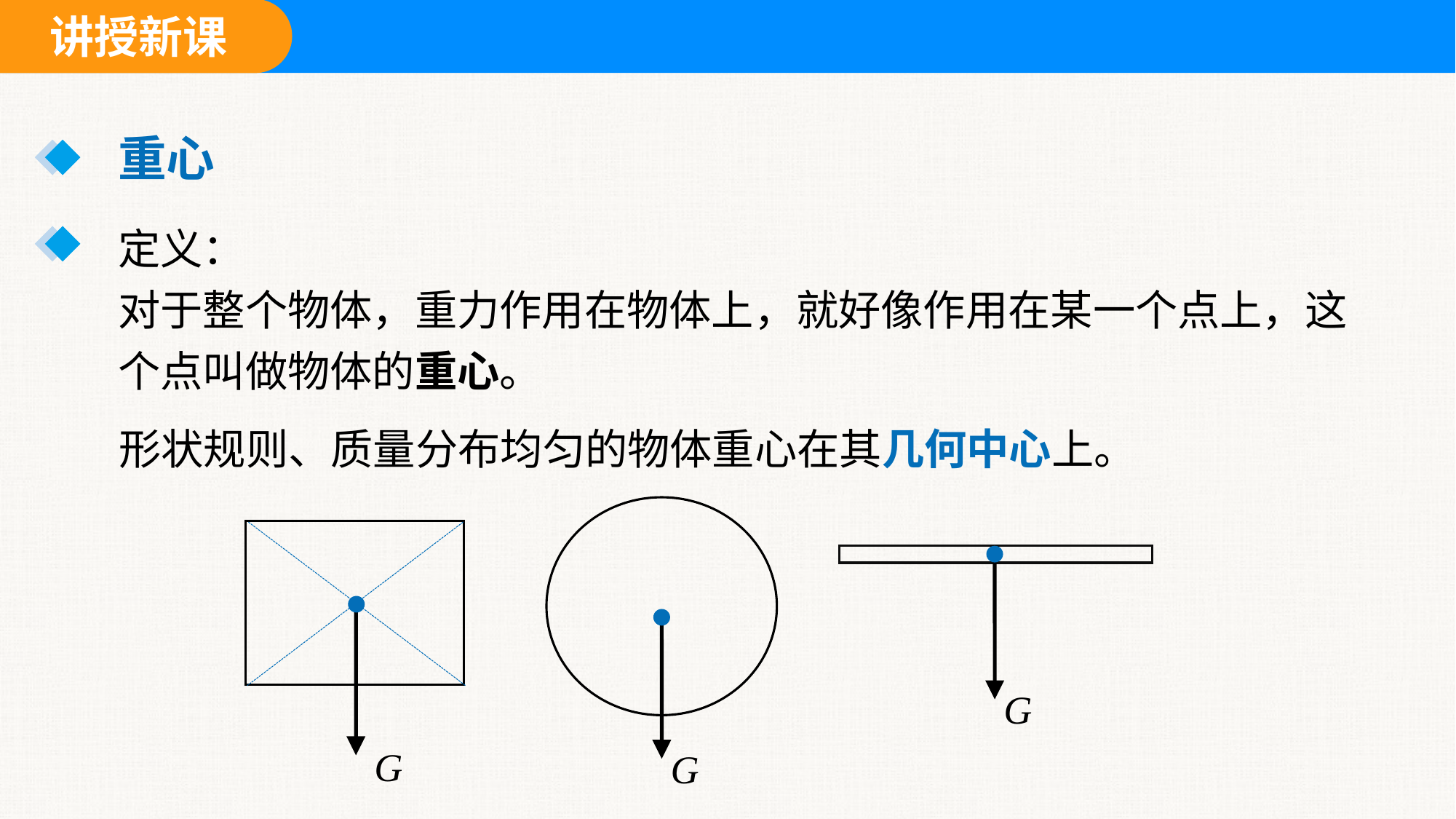

重心

定义：
对于整个物体，重力作用在物体上，就好像作用在某一个点上，这个点叫做物体的重心。

形状规则、质量分布均匀的物体重心在其几何中心上。

G

G

G